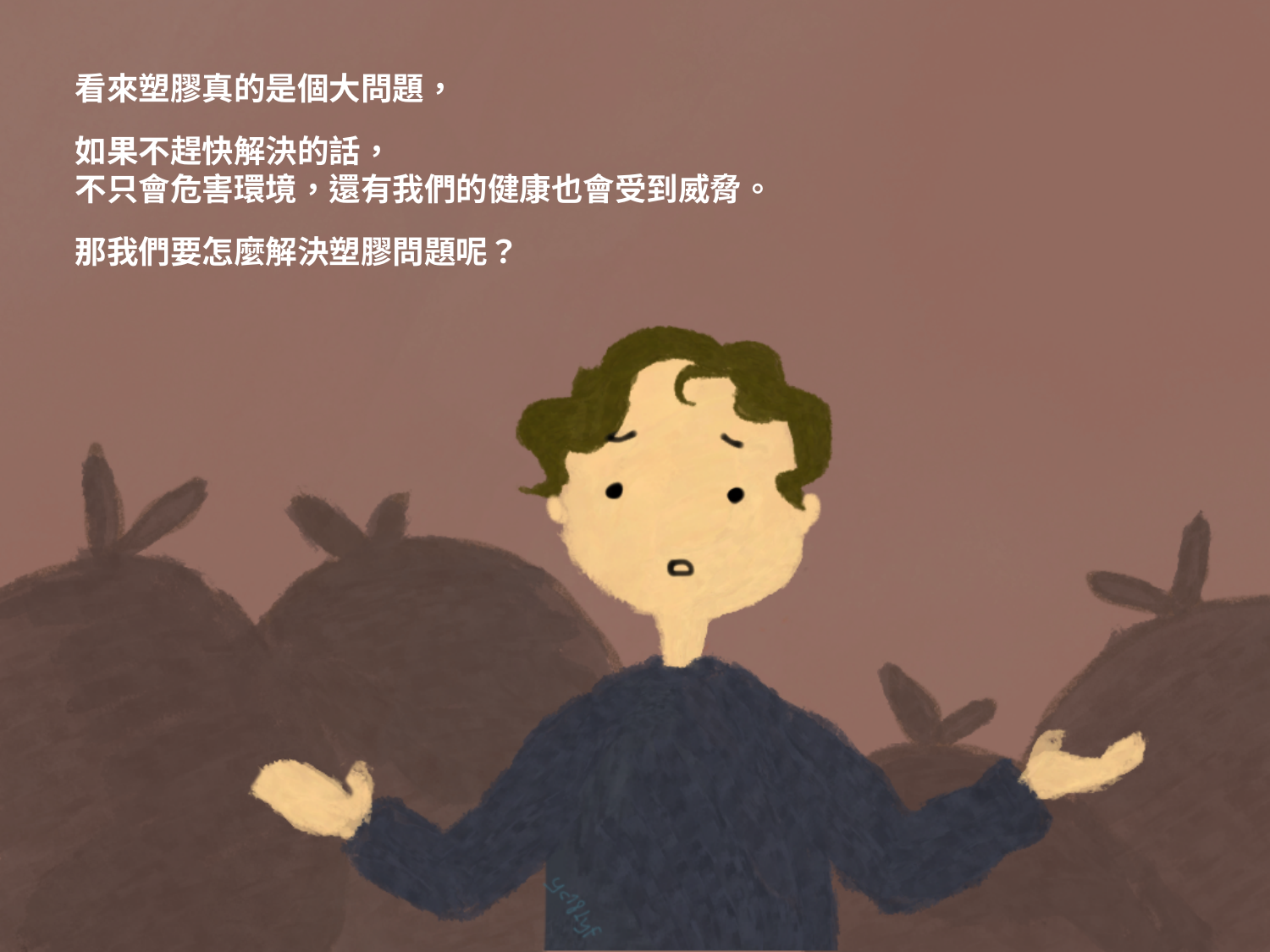

看來塑膠真的是個大問題，
如果不趕快解決的話，
不只會危害環境，還有我們的健康也會受到威脅。
那我們要怎麼解決塑膠問題呢？